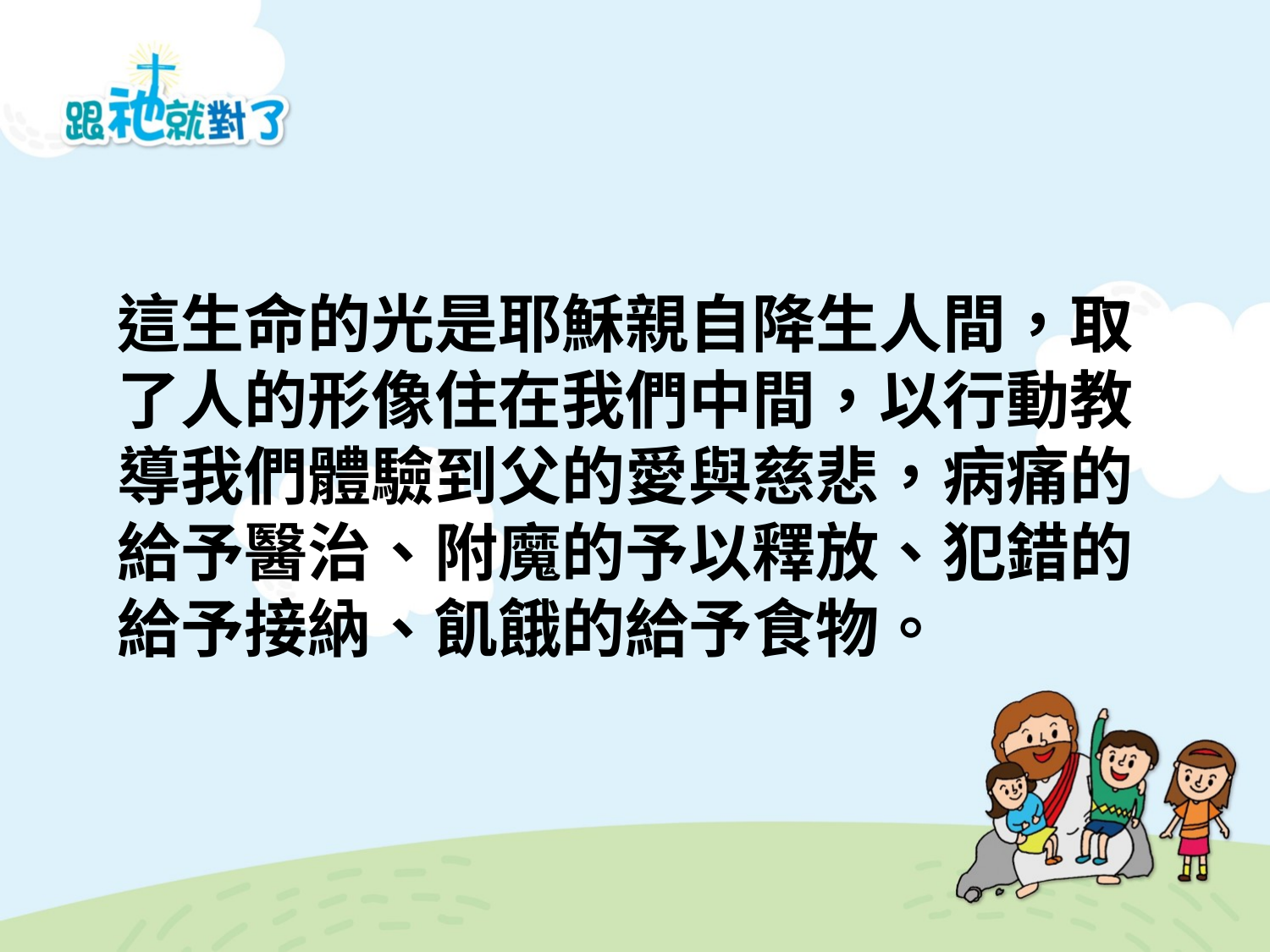

這生命的光是耶穌親自降生人間，取了人的形像住在我們中間，以行動教導我們體驗到父的愛與慈悲，病痛的給予醫治、附魔的予以釋放、犯錯的給予接納、飢餓的給予食物。